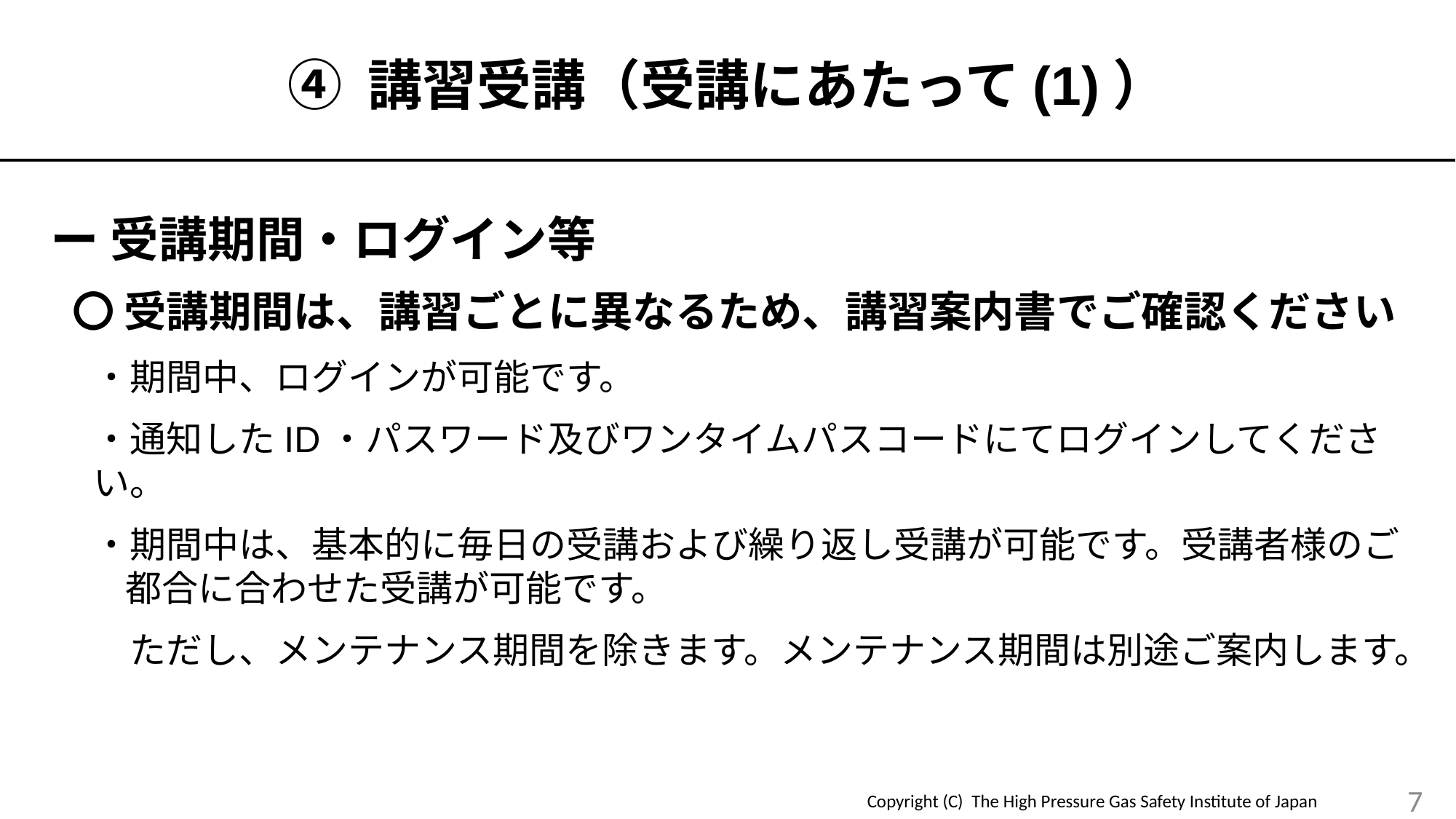

④ 講習受講（受講にあたって(1)）
ー 受講期間・ログイン等
〇 受講期間は、講習ごとに異なるため、講習案内書でご確認ください
・期間中、ログインが可能です。
・通知したID・パスワード及びワンタイムパスコードにてログインしてください。
・期間中は、基本的に毎日の受講および繰り返し受講が可能です。受講者様のご都合に合わせた受講が可能です。
　ただし、メンテナンス期間を除きます。メンテナンス期間は別途ご案内します。

7